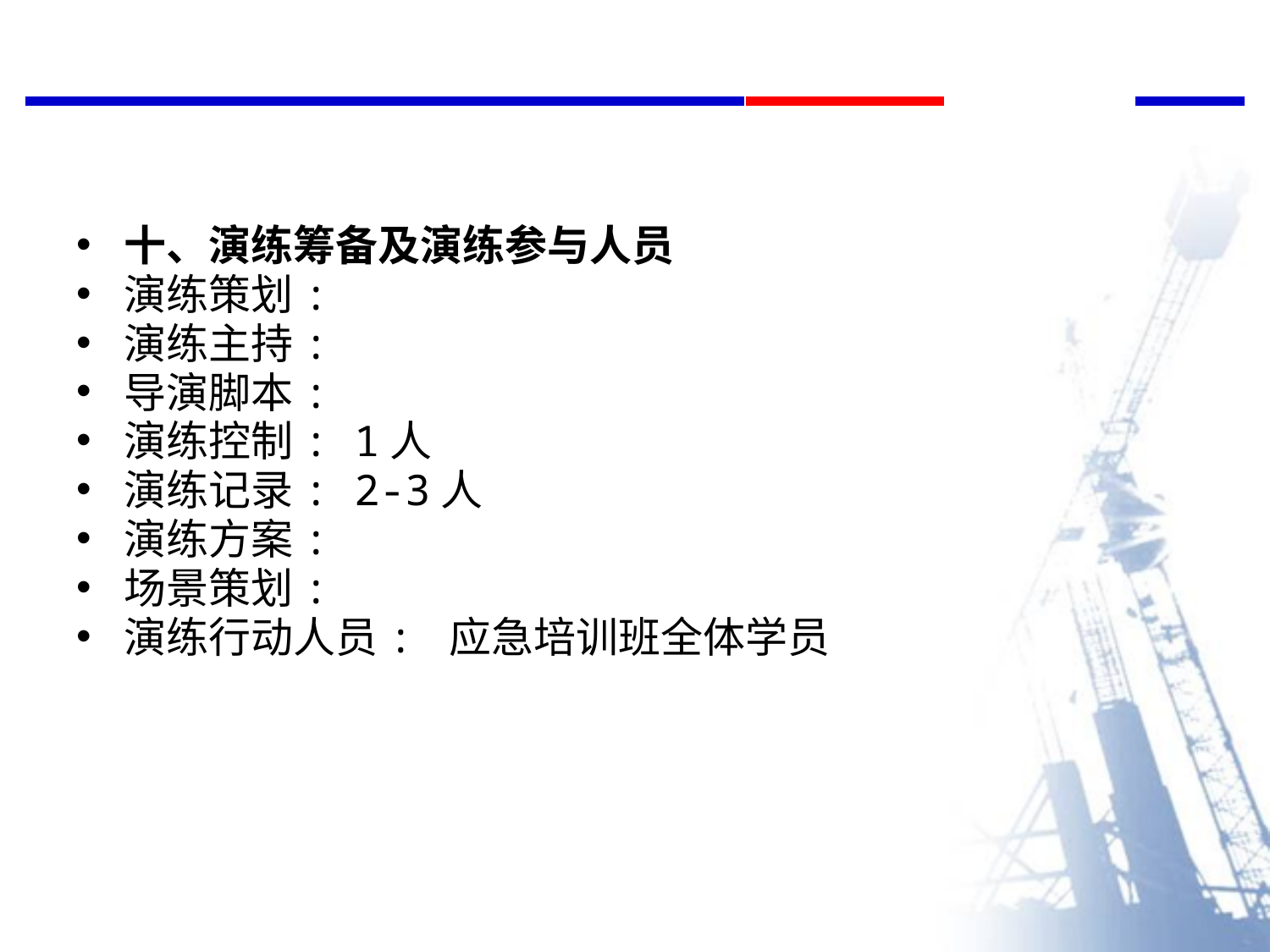

十、演练筹备及演练参与人员
演练策划:
演练主持:
导演脚本:
演练控制: 1人
演练记录: 2-3人
演练方案:
场景策划:
演练行动人员: 应急培训班全体学员